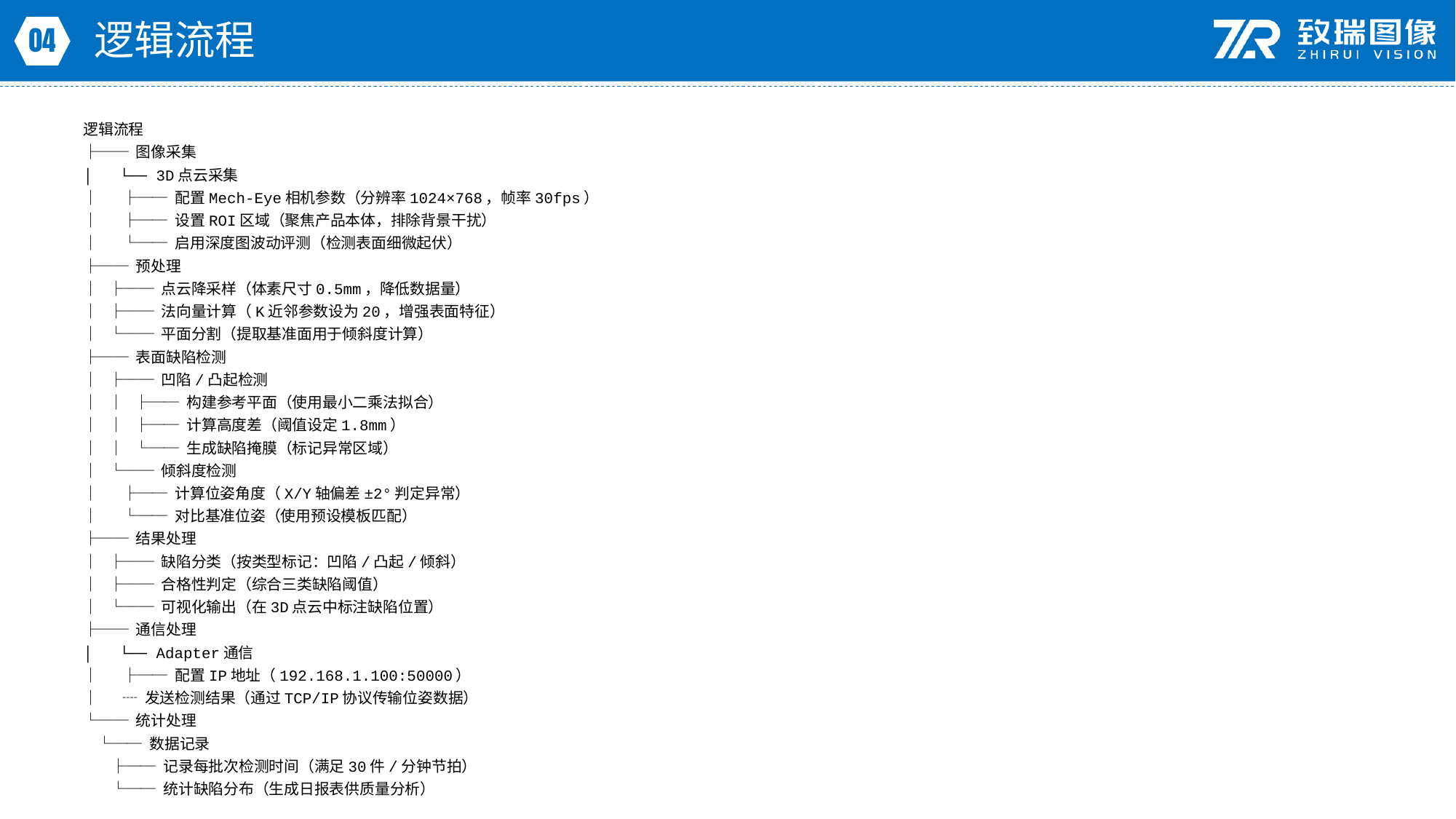

逻辑流程
04

逻辑流程
├── 图像采集
│   └── 3D点云采集
│       ├── 配置Mech-Eye相机参数（分辨率1024×768，帧率30fps）
│       ├── 设置ROI区域（聚焦产品本体，排除背景干扰）
│       └── 启用深度图波动评测（检测表面细微起伏）
├── 预处理
│   ├── 点云降采样（体素尺寸0.5mm，降低数据量）
│   ├── 法向量计算（K近邻参数设为20，增强表面特征）
│   └── 平面分割（提取基准面用于倾斜度计算）
├── 表面缺陷检测
│   ├── 凹陷/凸起检测
│   │   ├── 构建参考平面（使用最小二乘法拟合）
│   │   ├── 计算高度差（阈值设定1.8mm）
│   │   └── 生成缺陷掩膜（标记异常区域）
│   └── 倾斜度检测
│       ├── 计算位姿角度（X/Y轴偏差±2°判定异常）
│       └── 对比基准位姿（使用预设模板匹配）
├── 结果处理
│   ├── 缺陷分类（按类型标记：凹陷/凸起/倾斜）
│   ├── 合格性判定（综合三类缺陷阈值）
│   └── 可视化输出（在3D点云中标注缺陷位置）
├── 通信处理
│   └── Adapter通信
│       ├── 配置IP地址（192.168.1.100:50000）
│       ┈ 发送检测结果（通过TCP/IP协议传输位姿数据）
└── 统计处理
    └── 数据记录
        ├── 记录每批次检测时间（满足30件/分钟节拍）
        └── 统计缺陷分布（生成日报表供质量分析）